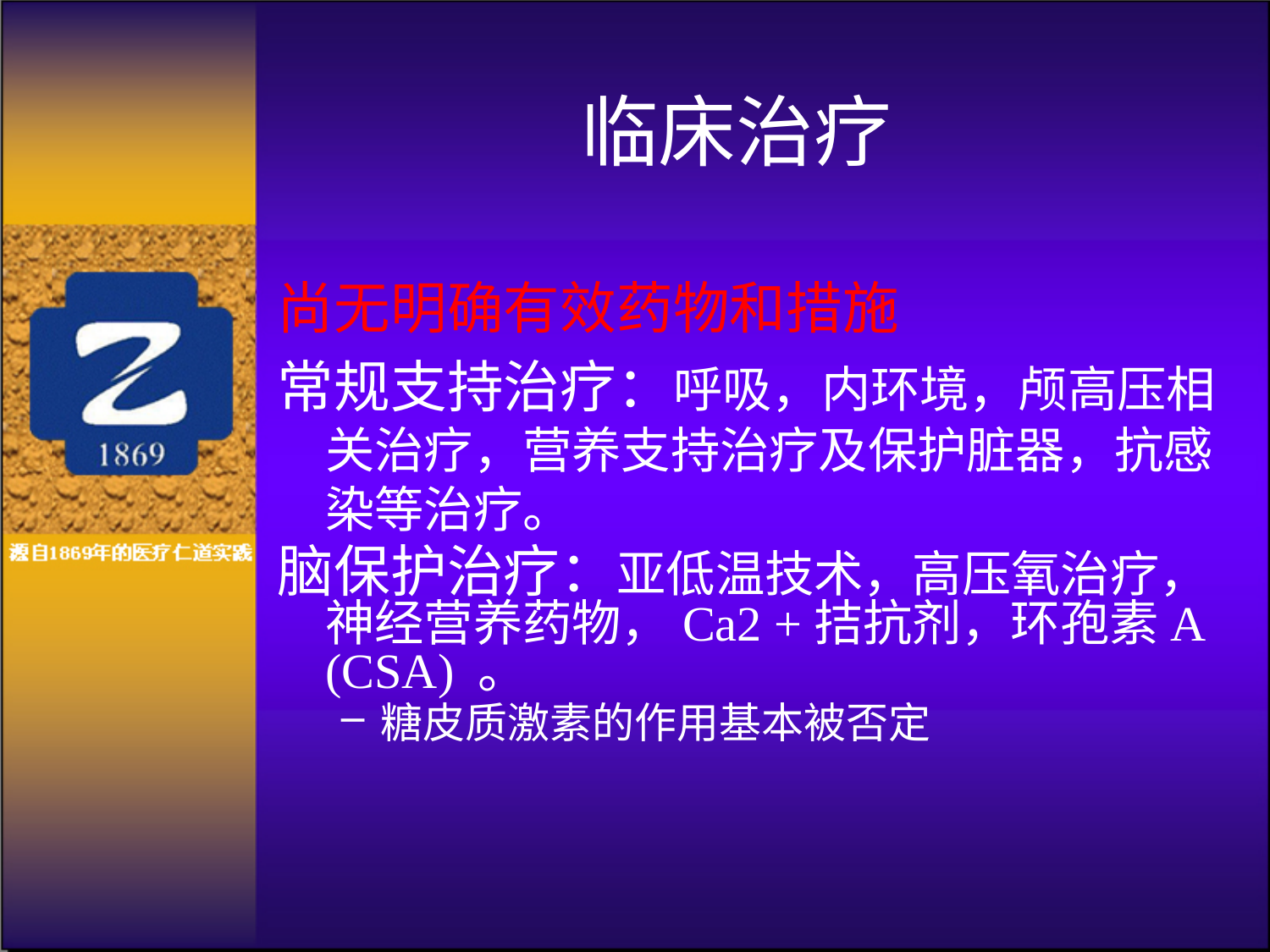

# 临床治疗
尚无明确有效药物和措施
常规支持治疗：呼吸，内环境，颅高压相关治疗，营养支持治疗及保护脏器，抗感染等治疗。
脑保护治疗：亚低温技术，高压氧治疗，神经营养药物，Ca2 +拮抗剂，环孢素A (CSA) 。
糖皮质激素的作用基本被否定